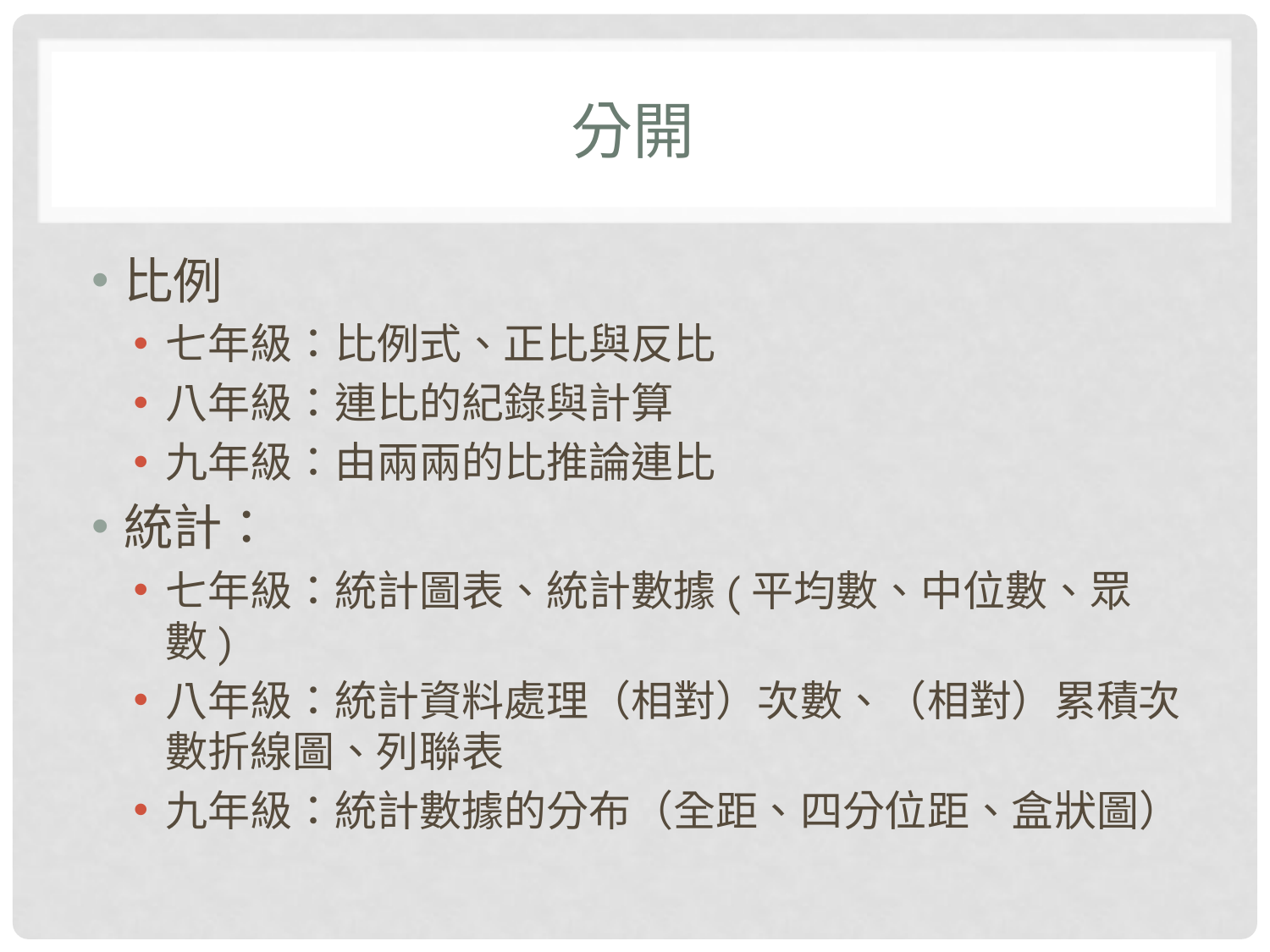

# 分開
比例
七年級：比例式、正比與反比
八年級：連比的紀錄與計算
九年級：由兩兩的比推論連比
統計：
七年級：統計圖表、統計數據(平均數、中位數、眾數)
八年級：統計資料處理（相對）次數、（相對）累積次數折線圖、列聯表
九年級：統計數據的分布（全距、四分位距、盒狀圖）